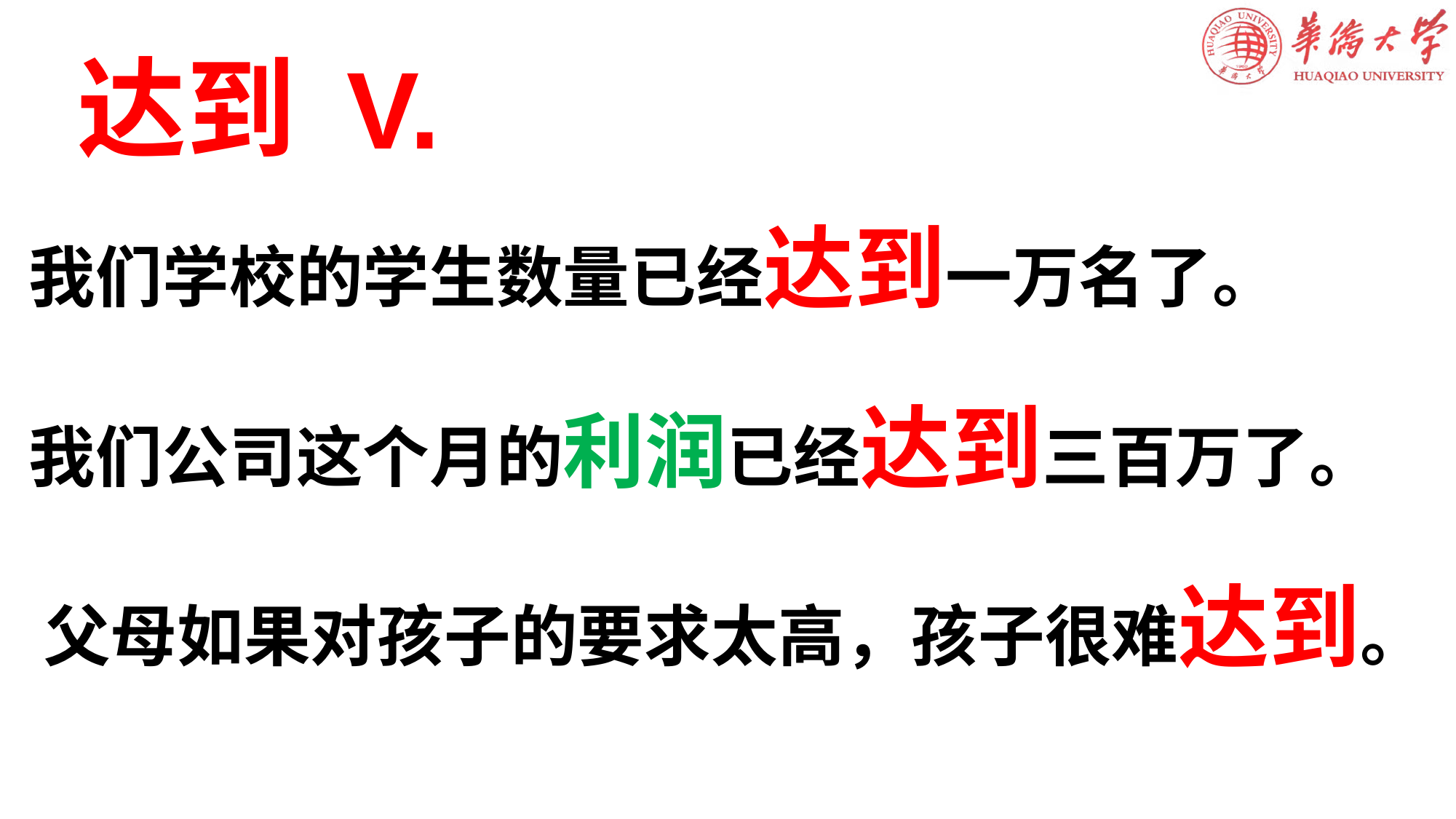

达到 V.

我们学校的学生数量已经达到一万名了。
我们公司这个月的利润已经达到三百万了。
父母如果对孩子的要求太高，孩子很难达到。